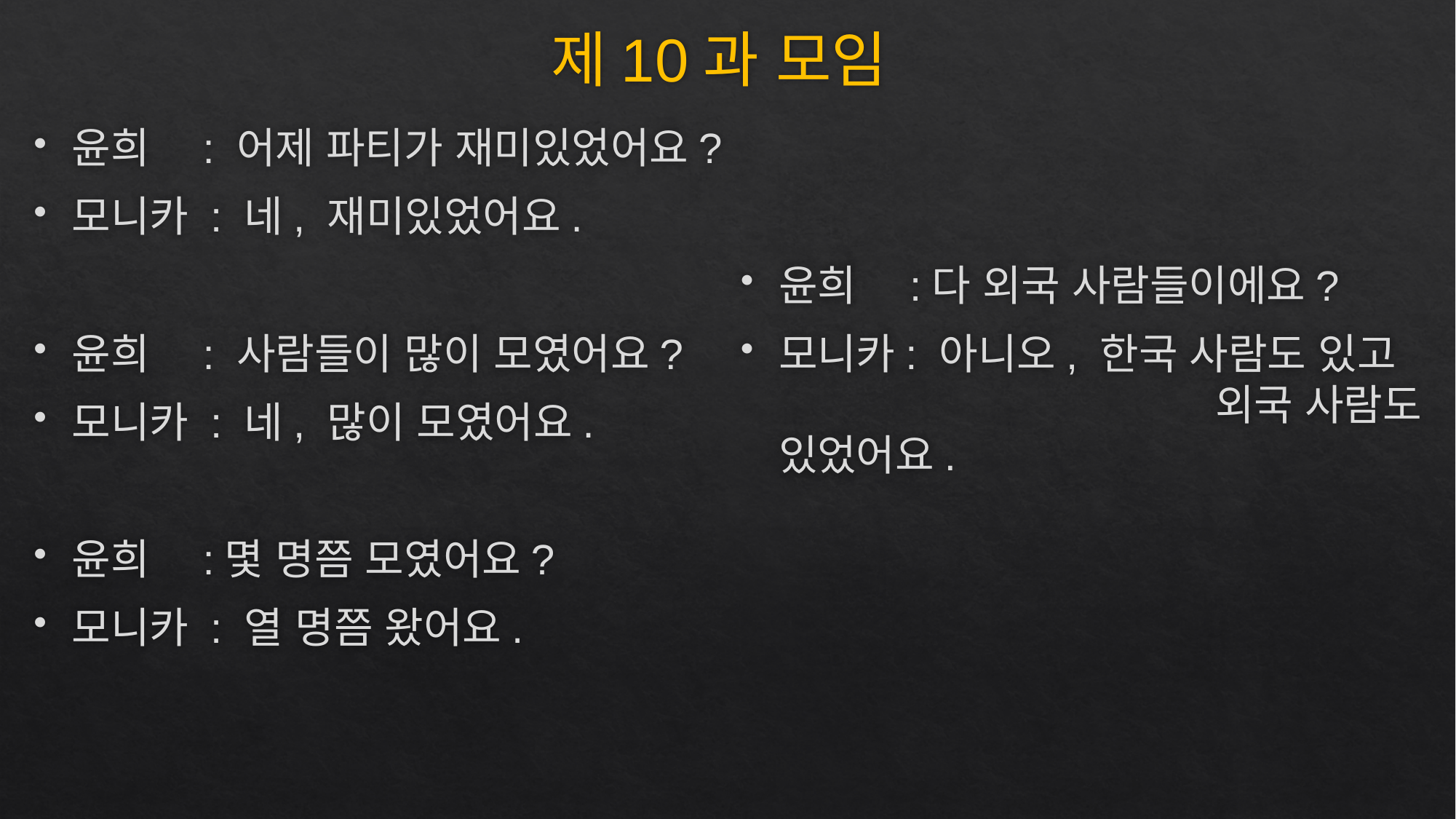

# 제10과 모임
윤희	 : 어제 파티가 재미있었어요?
모니카 : 네, 재미있었어요.

윤희 	 : 사람들이 많이 모였어요?
모니카 : 네, 많이 모였어요.

윤희	 :몇 명쯤 모였어요?
모니카 : 열 명쯤 왔어요.

윤희	 :다 외국 사람들이에요?
모니카: 아니오, 한국 사람도 있고 					외국 사람도 있었어요.